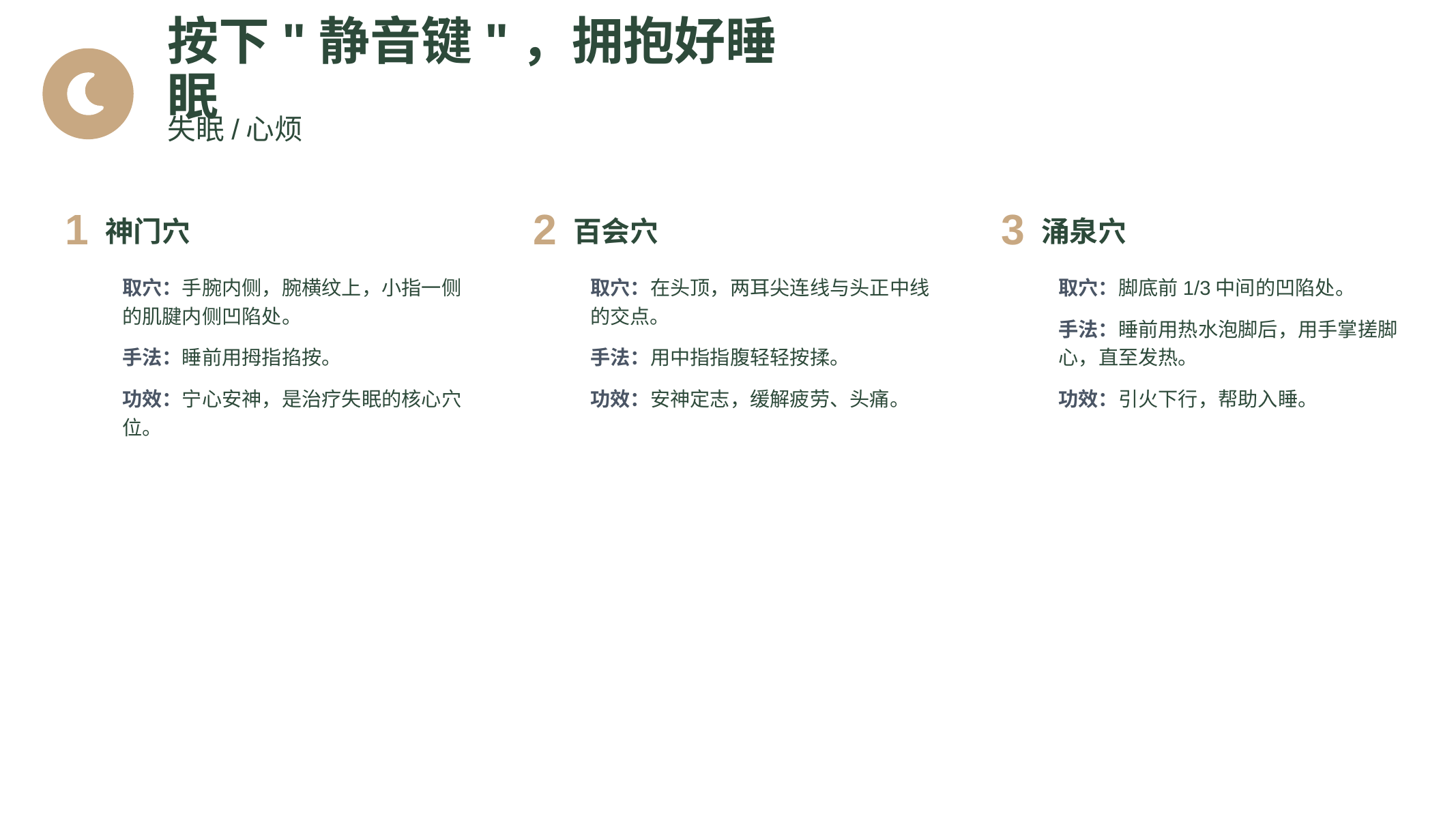

按下"静音键"，拥抱好睡眠

失眠/心烦

1
2
3
神门穴
百会穴
涌泉穴
取穴：手腕内侧，腕横纹上，小指一侧的肌腱内侧凹陷处。
取穴：在头顶，两耳尖连线与头正中线的交点。
取穴：脚底前1/3中间的凹陷处。
手法：睡前用热水泡脚后，用手掌搓脚心，直至发热。
手法：睡前用拇指掐按。
手法：用中指指腹轻轻按揉。
功效：宁心安神，是治疗失眠的核心穴位。
功效：安神定志，缓解疲劳、头痛。
功效：引火下行，帮助入睡。